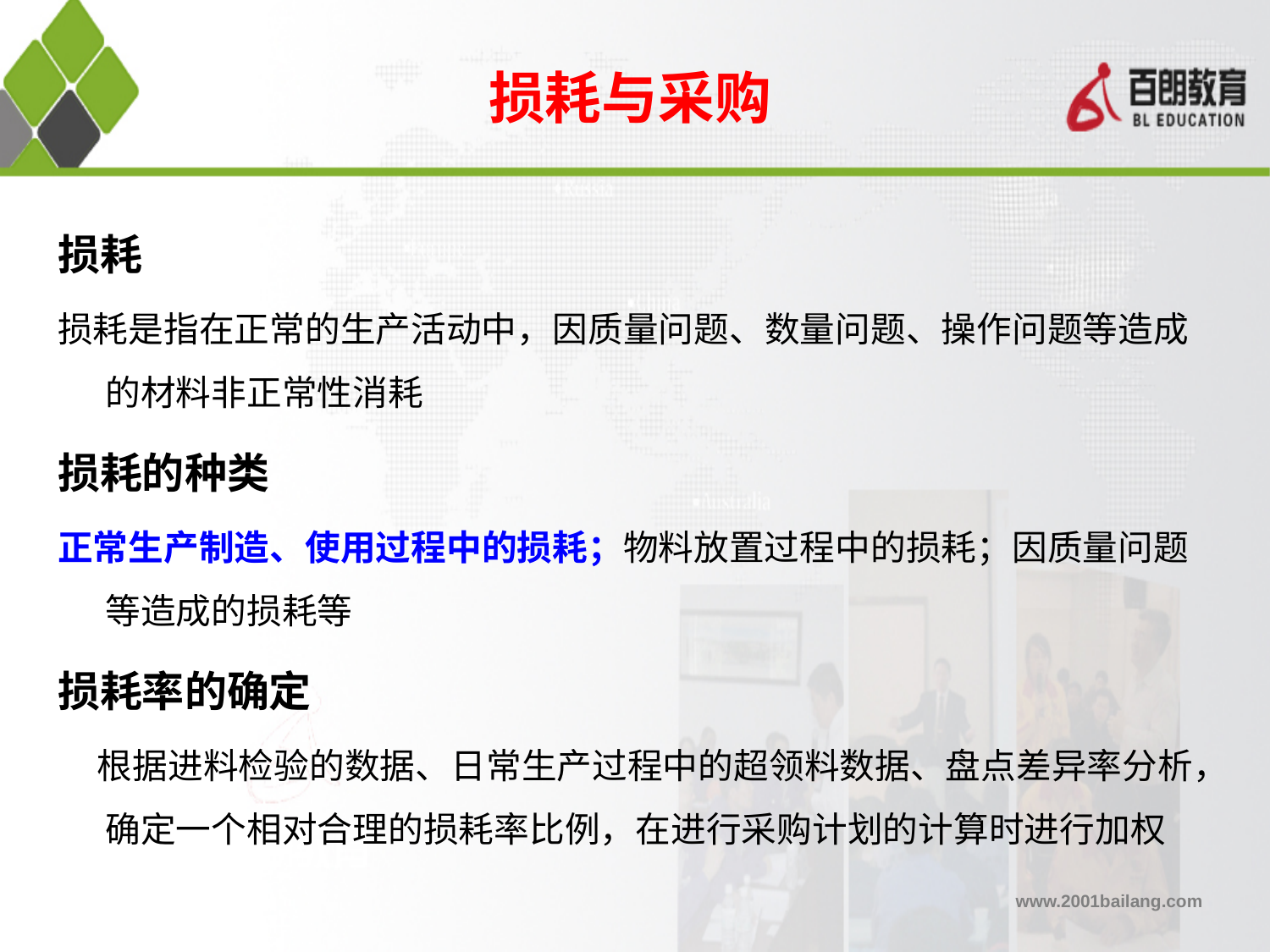

损耗与采购
损耗
损耗是指在正常的生产活动中，因质量问题、数量问题、操作问题等造成的材料非正常性消耗
损耗的种类
正常生产制造、使用过程中的损耗；物料放置过程中的损耗；因质量问题等造成的损耗等
损耗率的确定
    根据进料检验的数据、日常生产过程中的超领料数据、盘点差异率分析，确定一个相对合理的损耗率比例，在进行采购计划的计算时进行加权